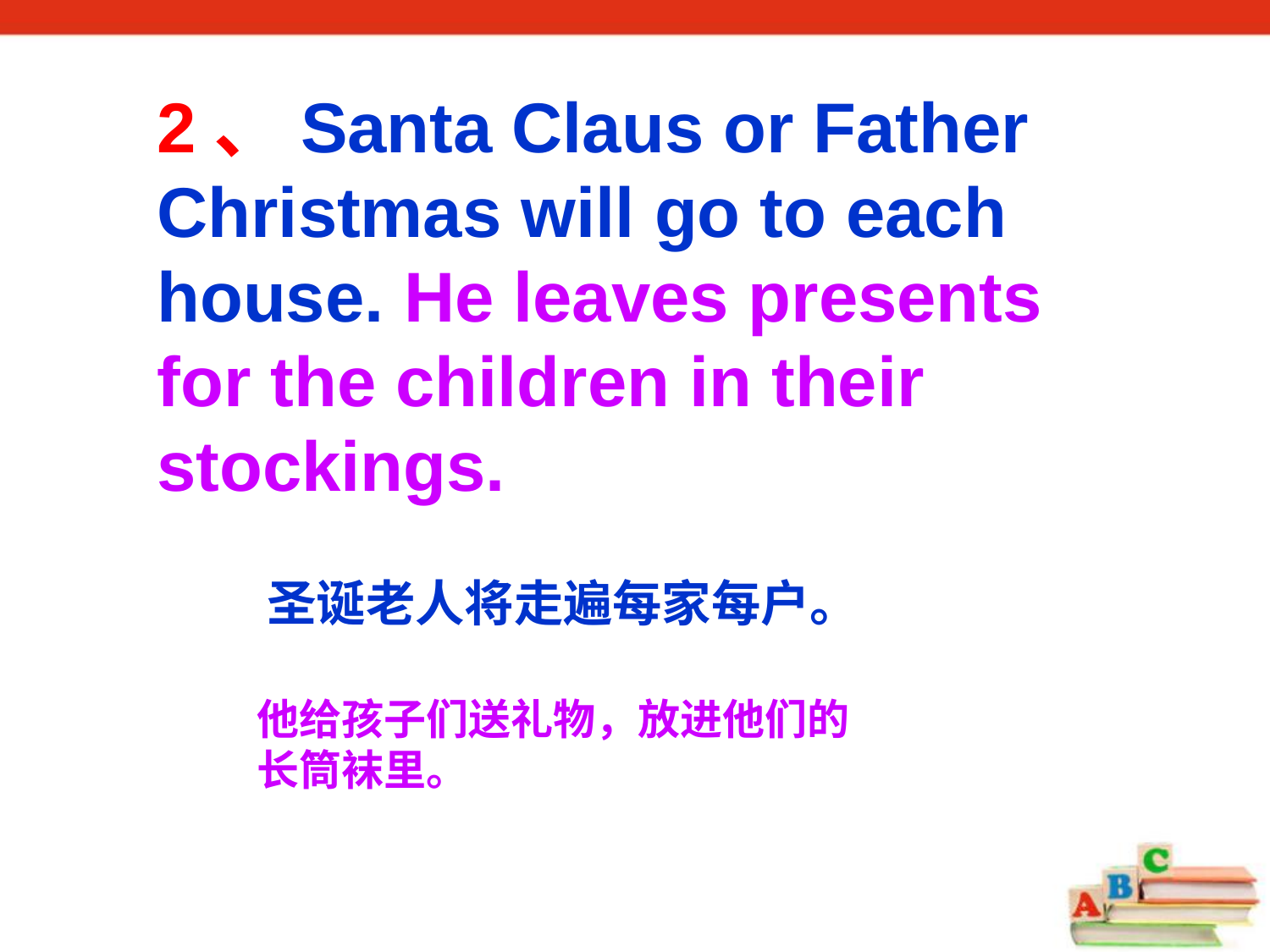

2、Santa Claus or Father Christmas will go to each house. He leaves presents for the children in their stockings.
圣诞老人将走遍每家每户。
他给孩子们送礼物，放进他们的长筒袜里。